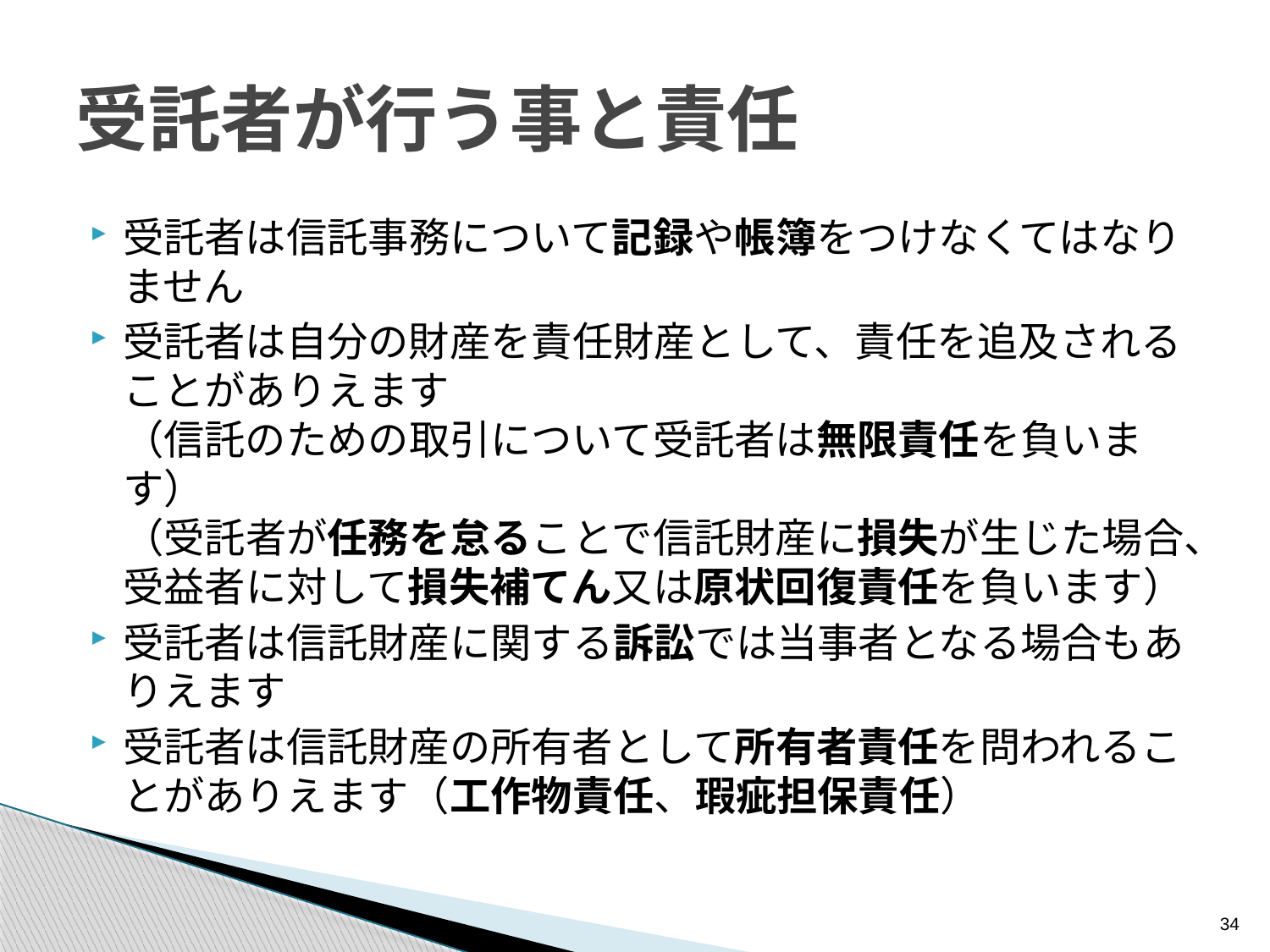

# 受託者が行う事と責任
受託者は信託事務について記録や帳簿をつけなくてはなりません
受託者は自分の財産を責任財産として、責任を追及されることがありえます
（信託のための取引について受託者は無限責任を負います）
（受託者が任務を怠ることで信託財産に損失が生じた場合、受益者に対して損失補てん又は原状回復責任を負います）
受託者は信託財産に関する訴訟では当事者となる場合もありえます
受託者は信託財産の所有者として所有者責任を問われることがありえます（工作物責任、瑕疵担保責任）

34